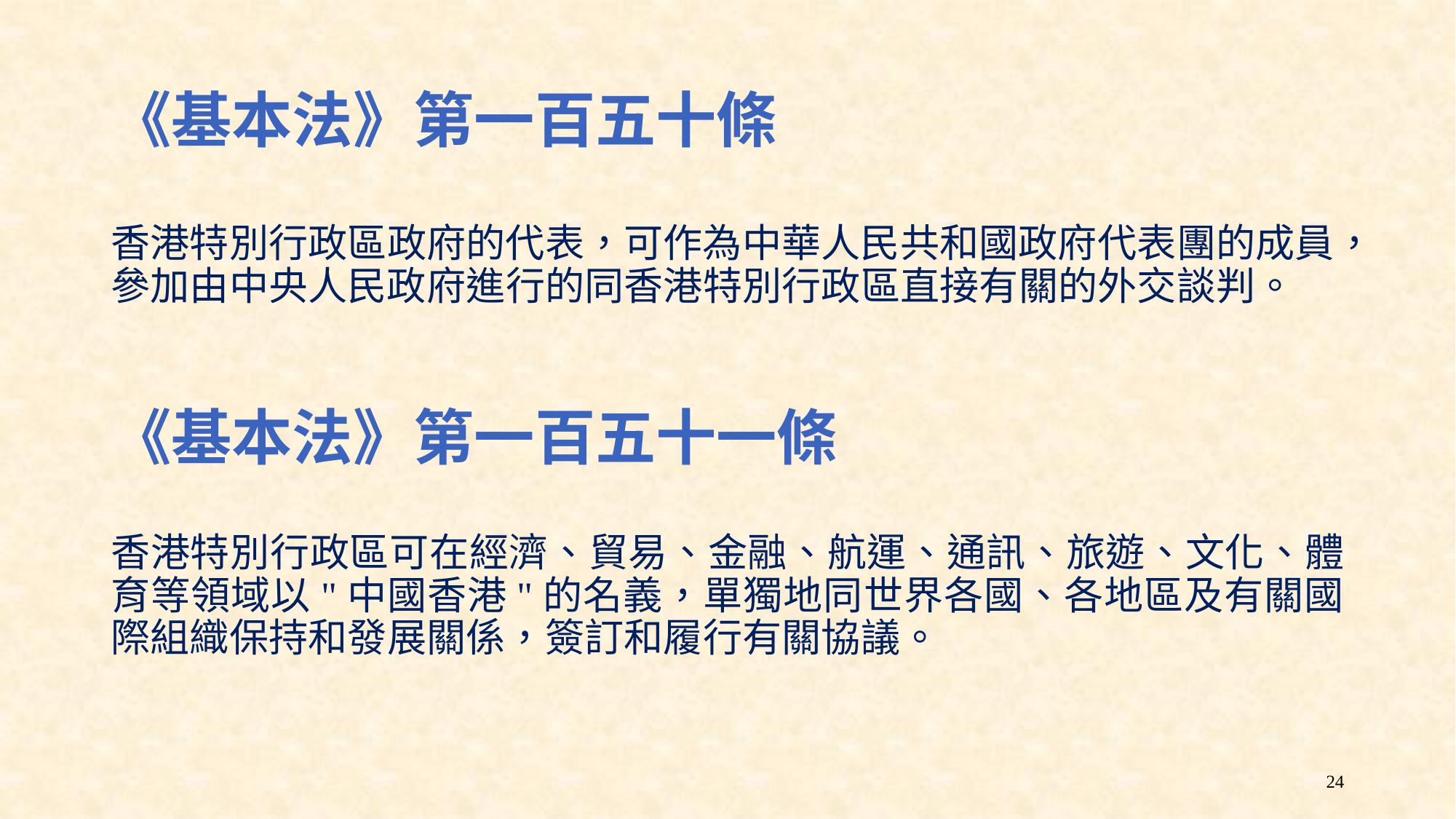

# 《基本法》第一百五十條
香港特別行政區政府的代表，可作為中華人民共和國政府代表團的成員，參加由中央人民政府進行的同香港特別行政區直接有關的外交談判。

《基本法》第一百五十一條

香港特別行政區可在經濟、貿易、金融、航運、通訊、旅遊、文化、體育等領域以"中國香港"的名義，單獨地同世界各國、各地區及有關國際組織保持和發展關係，簽訂和履行有關協議。

24